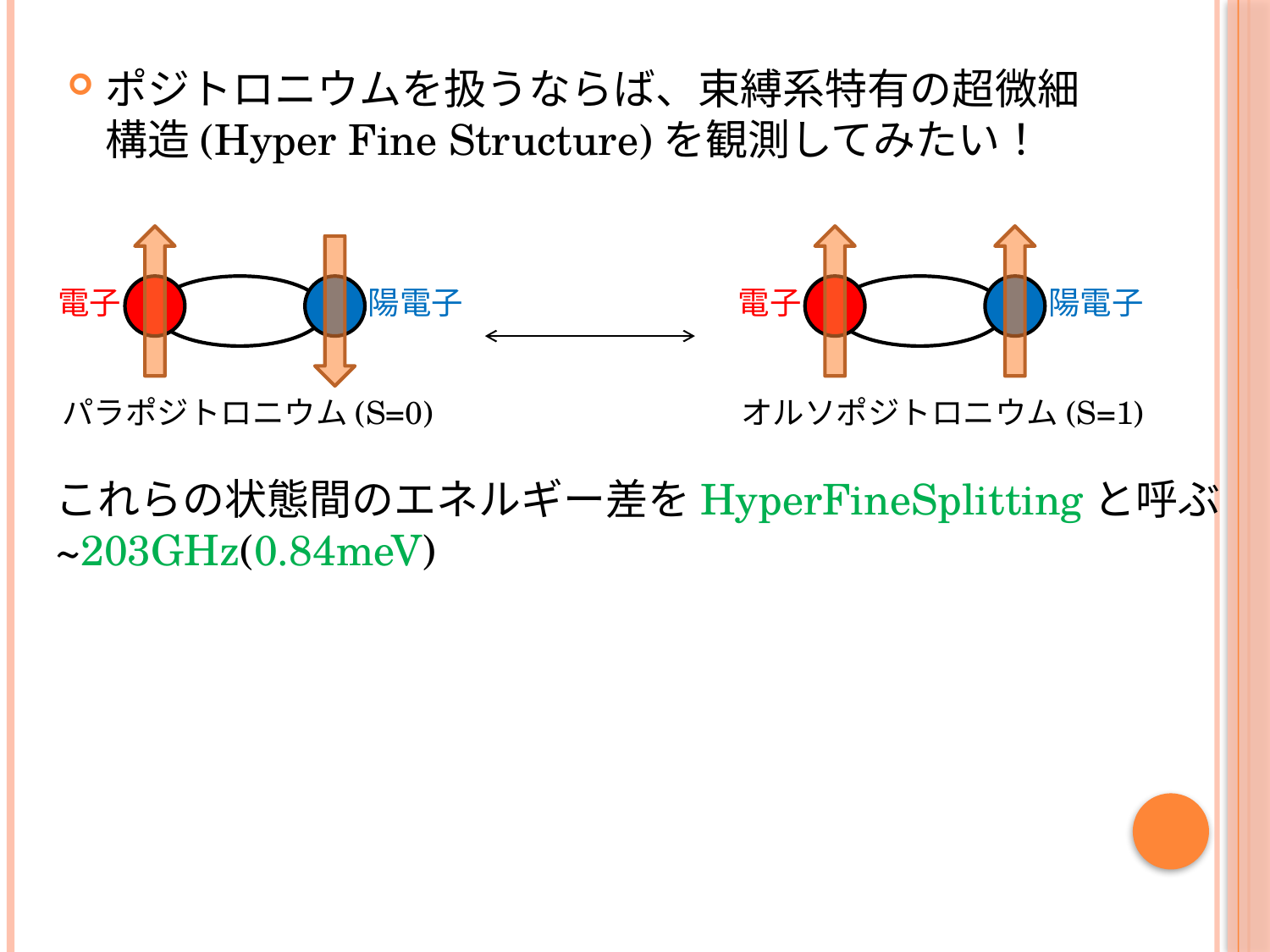

ポジトロニウムを扱うならば、束縛系特有の超微細構造(Hyper Fine Structure)を観測してみたい！

電子

陽電子
パラポジトロニウム(S=0)

電子

陽電子
オルソポジトロニウム(S=1)
これらの状態間のエネルギー差をHyperFineSplittingと呼ぶ
~203GHz(0.84meV)